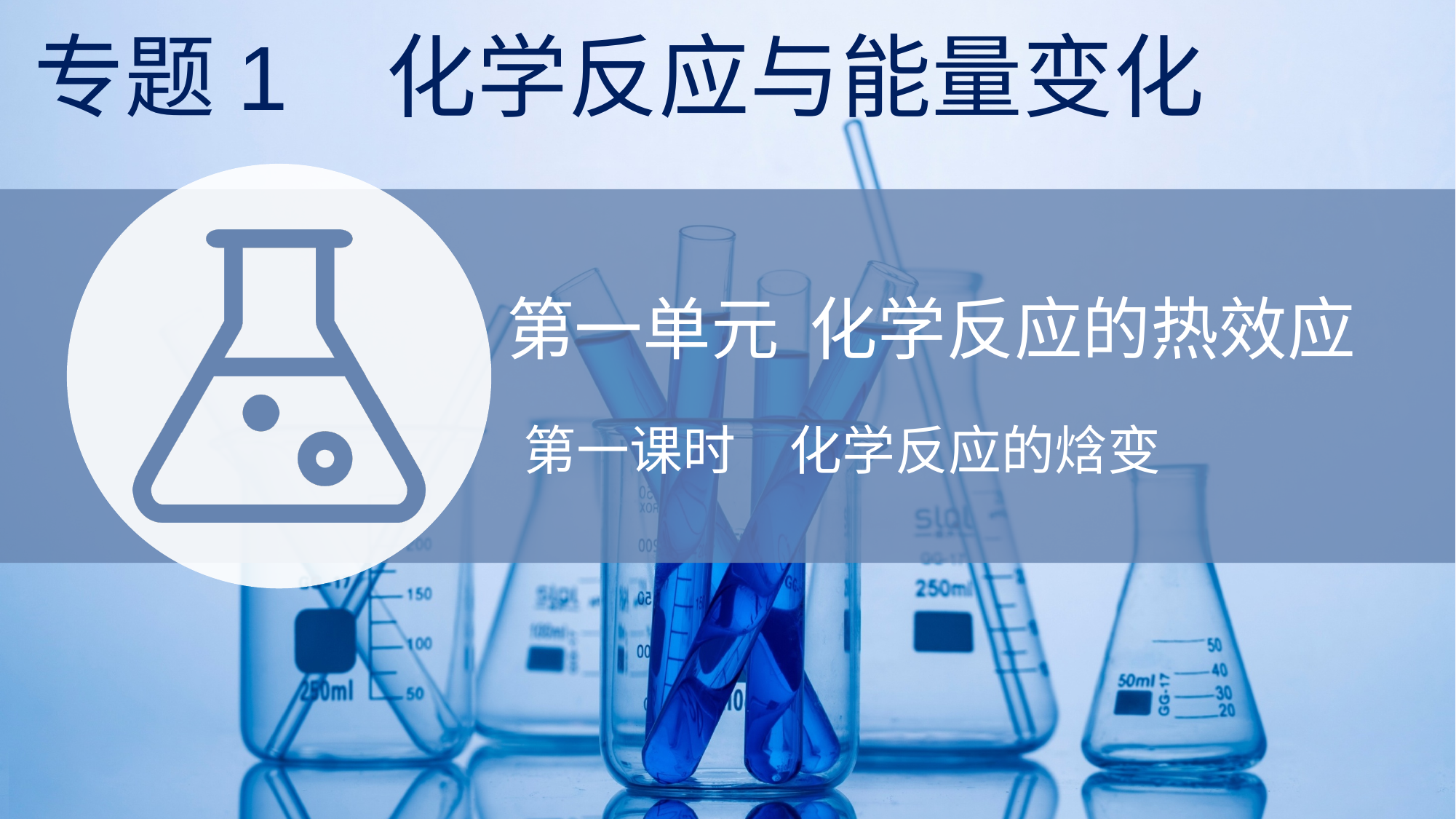

专题1   化学反应与能量变化
第一单元  化学反应的热效应
第一课时　化学反应的焓变